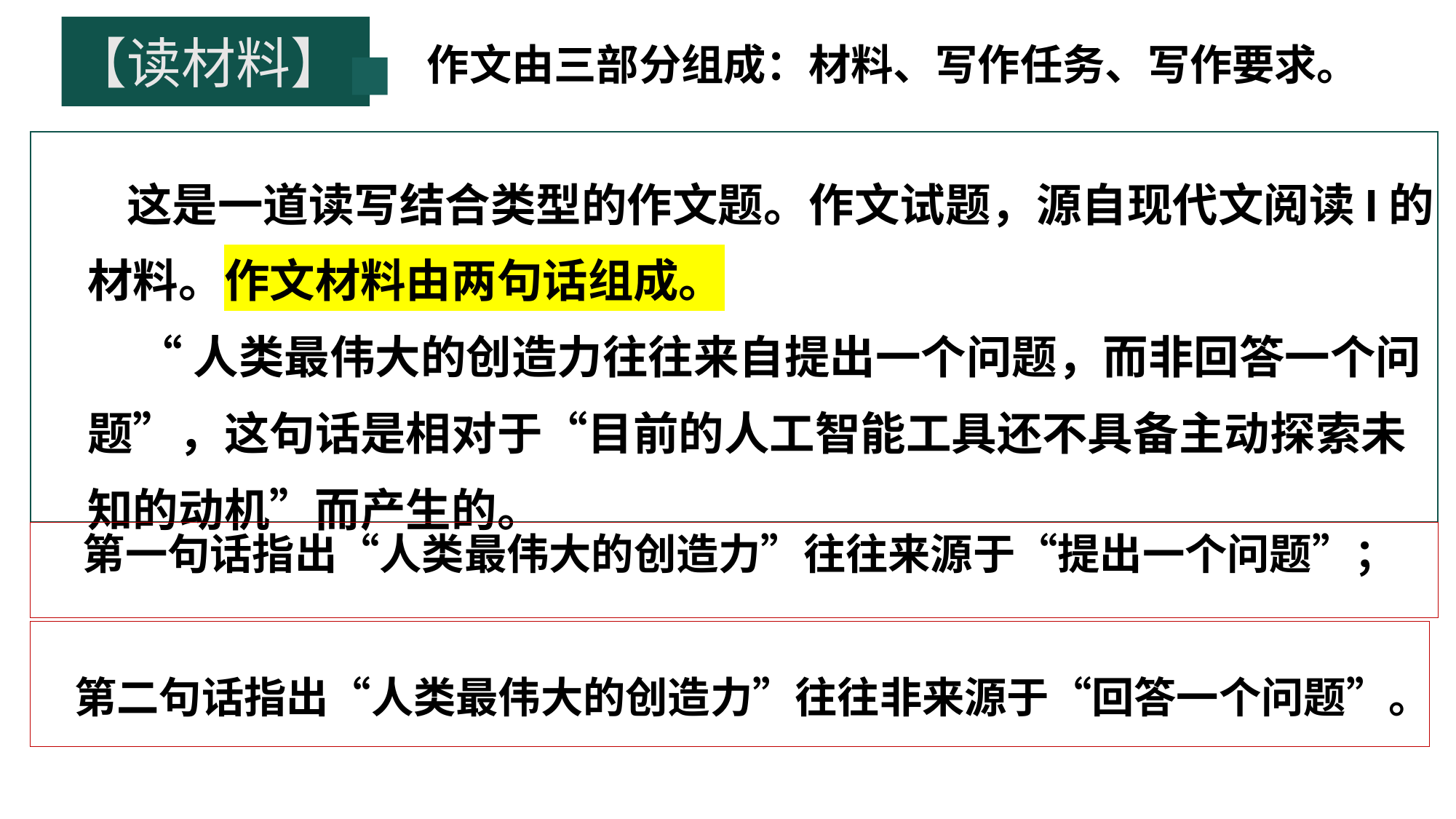

【读材料】
作文由三部分组成：材料、写作任务、写作要求。

这是一道读写结合类型的作文题。作文试题，源自现代文阅读I的材料。作文材料由两句话组成。
 “人类最伟大的创造力往往来自提出一个问题，而非回答一个问题”，这句话是相对于“目前的人工智能工具还不具备主动探索未知的动机”而产生的。

     第一句话指出“人类最伟大的创造力”往往来源于“提出一个问题”；

   第二句话指出“人类最伟大的创造力”往往非来源于“回答一个问题”。